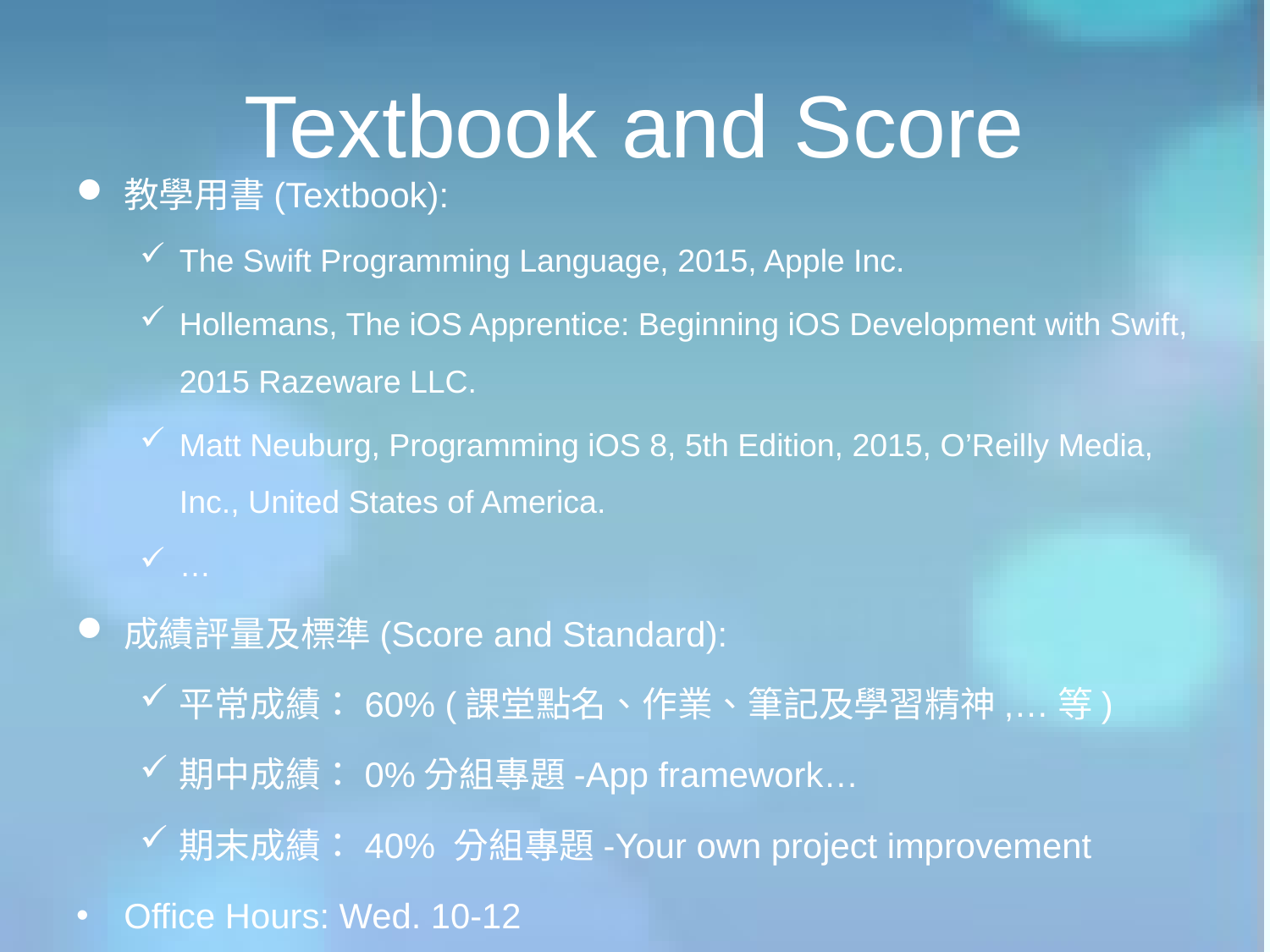

# Textbook and Score
教學用書(Textbook):
The Swift Programming Language, 2015, Apple Inc.
Hollemans, The iOS Apprentice: Beginning iOS Development with Swift, 2015 Razeware LLC.
Matt Neuburg, Programming iOS 8, 5th Edition, 2015, O’Reilly Media, Inc., United States of America.
…
成績評量及標準(Score and Standard):
平常成績：60% (課堂點名、作業、筆記及學習精神,…等)
期中成績：0%分組專題-App framework…
期末成績：40% 分組專題-Your own project improvement
Office Hours: Wed. 10-12